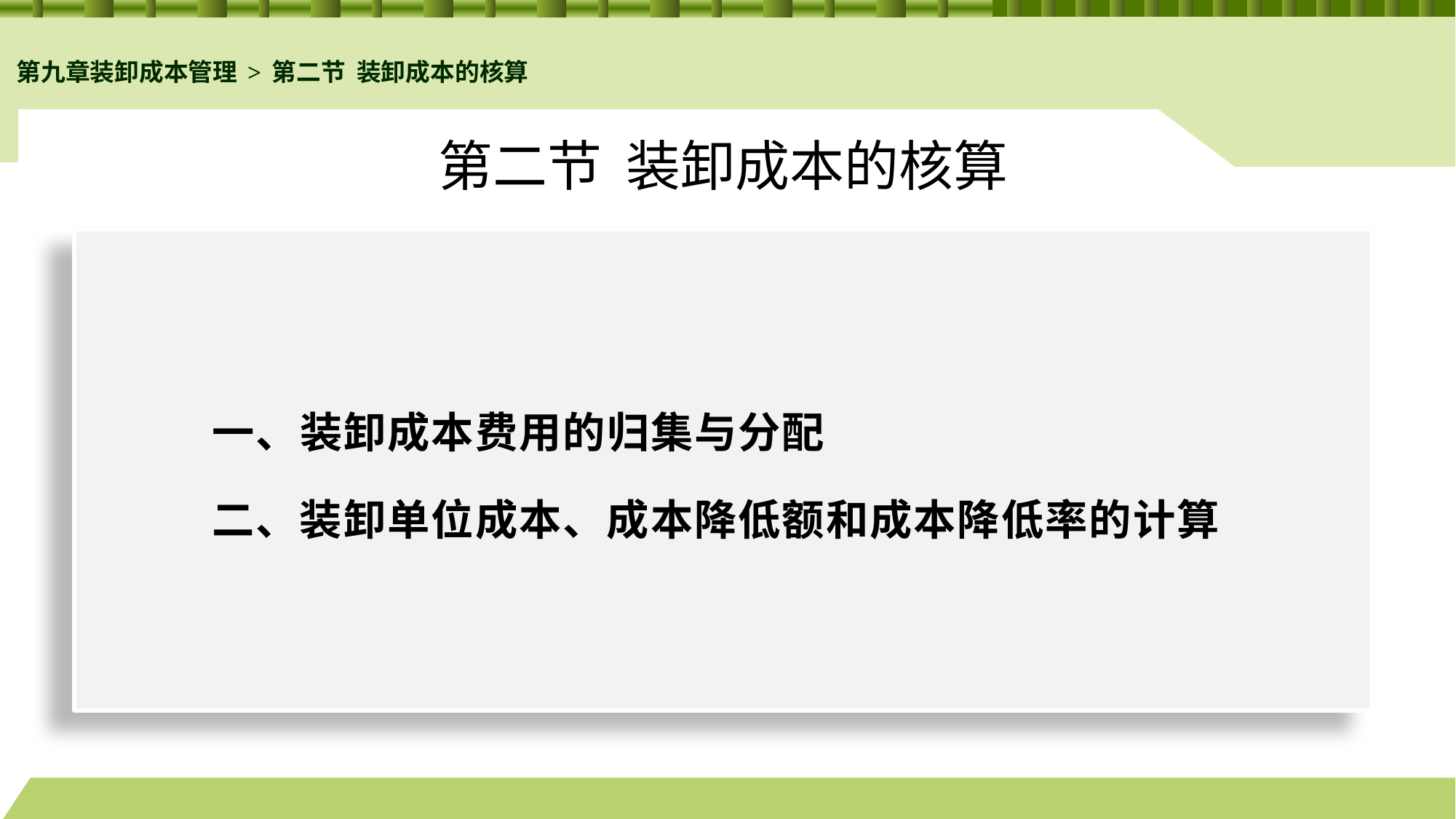

第九章装卸成本管理>第二节  装卸成本的核算
# 第二节  装卸成本的核算
一、装卸成本费用的归集与分配
二、装卸单位成本、成本降低额和成本降低率的计算